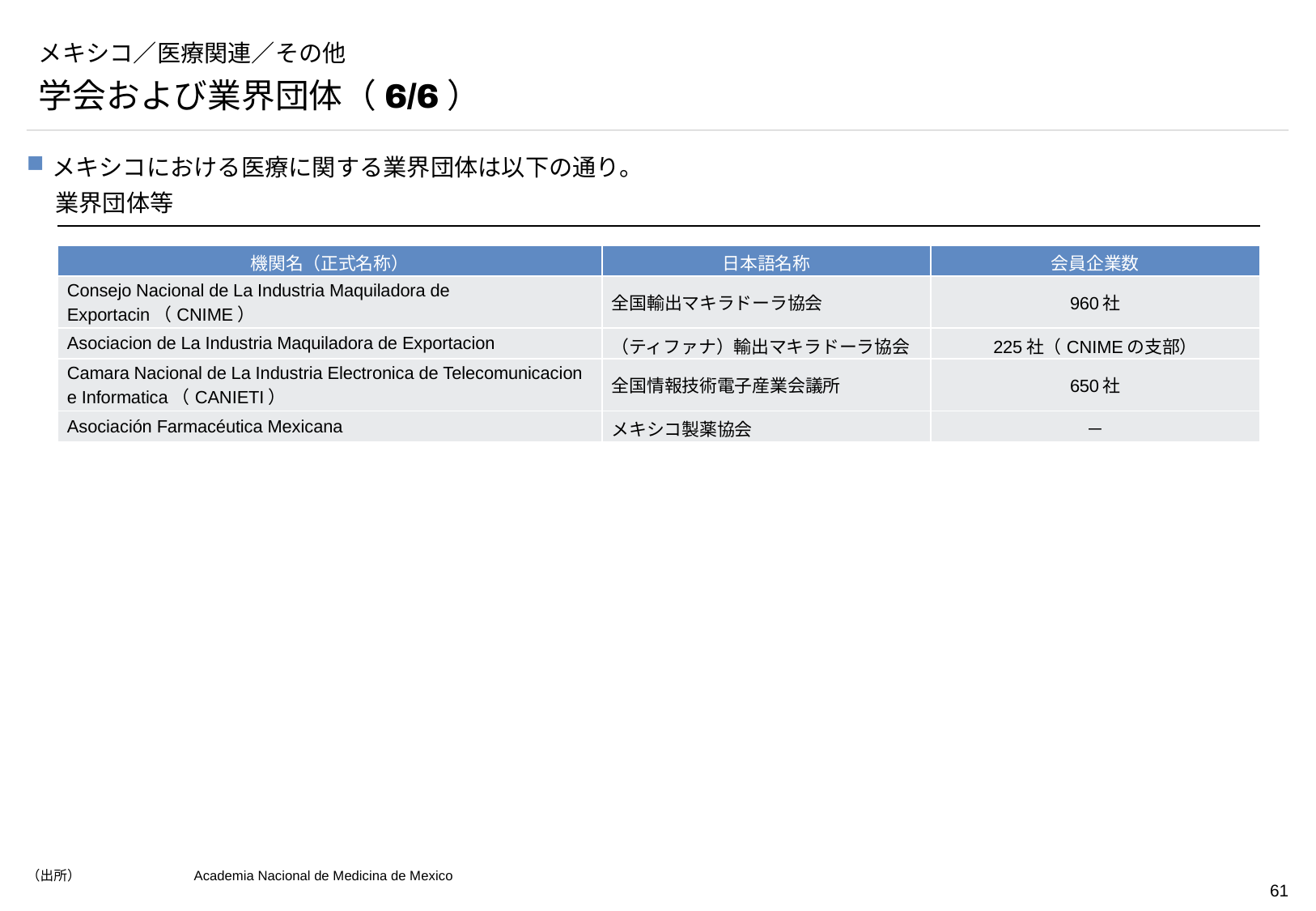

# メキシコ／医療関連／その他
学会および業界団体（6/6）
メキシコにおける医療に関する業界団体は以下の通り。
業界団体等
| 機関名（正式名称） | 日本語名称 | 会員企業数 |
| --- | --- | --- |
| Consejo Nacional de La Industria Maquiladora de Exportacin（CNIME） | 全国輸出マキラドーラ協会 | 960社 |
| Asociacion de La Industria Maquiladora de Exportacion | （ティファナ）輸出マキラドーラ協会 | 225社（CNIMEの支部） |
| Camara Nacional de La Industria Electronica de Telecomunicacion e Informatica（CANIETI） | 全国情報技術電子産業会議所 | 650社 |
| Asociación Farmacéutica Mexicana | メキシコ製薬協会 | － |
（出所）	Academia Nacional de Medicina de Mexico